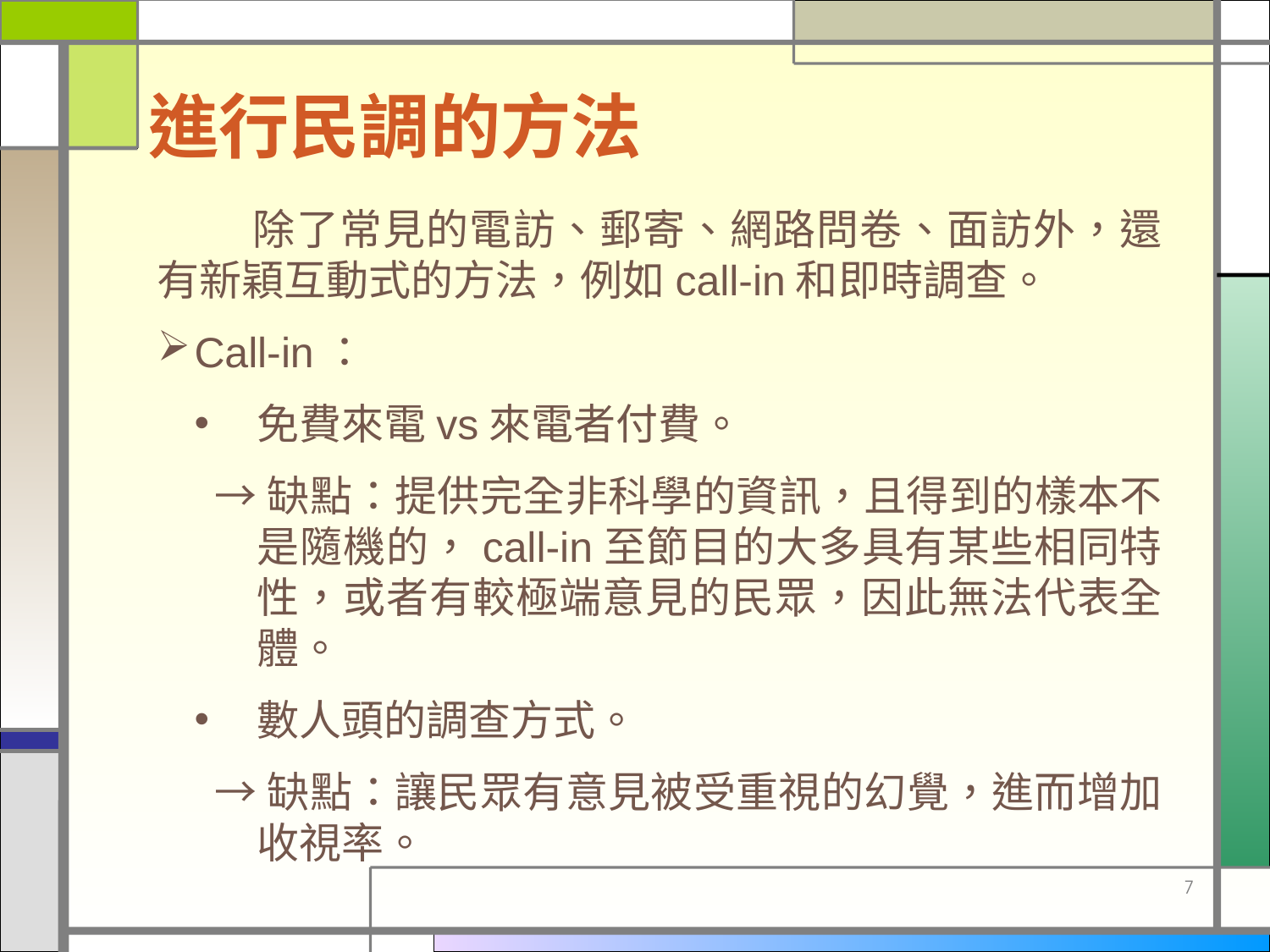

進行民調的方法
        除了常見的電訪、郵寄、網路問卷、面訪外，還有新穎互動式的方法，例如call-in和即時調查。
Call-in：
免費來電vs來電者付費。
  →缺點：提供完全非科學的資訊，且得到的樣本不是隨機的，call-in至節目的大多具有某些相同特性，或者有較極端意見的民眾，因此無法代表全體。
數人頭的調查方式。
  →缺點：讓民眾有意見被受重視的幻覺，進而增加收視率。
7